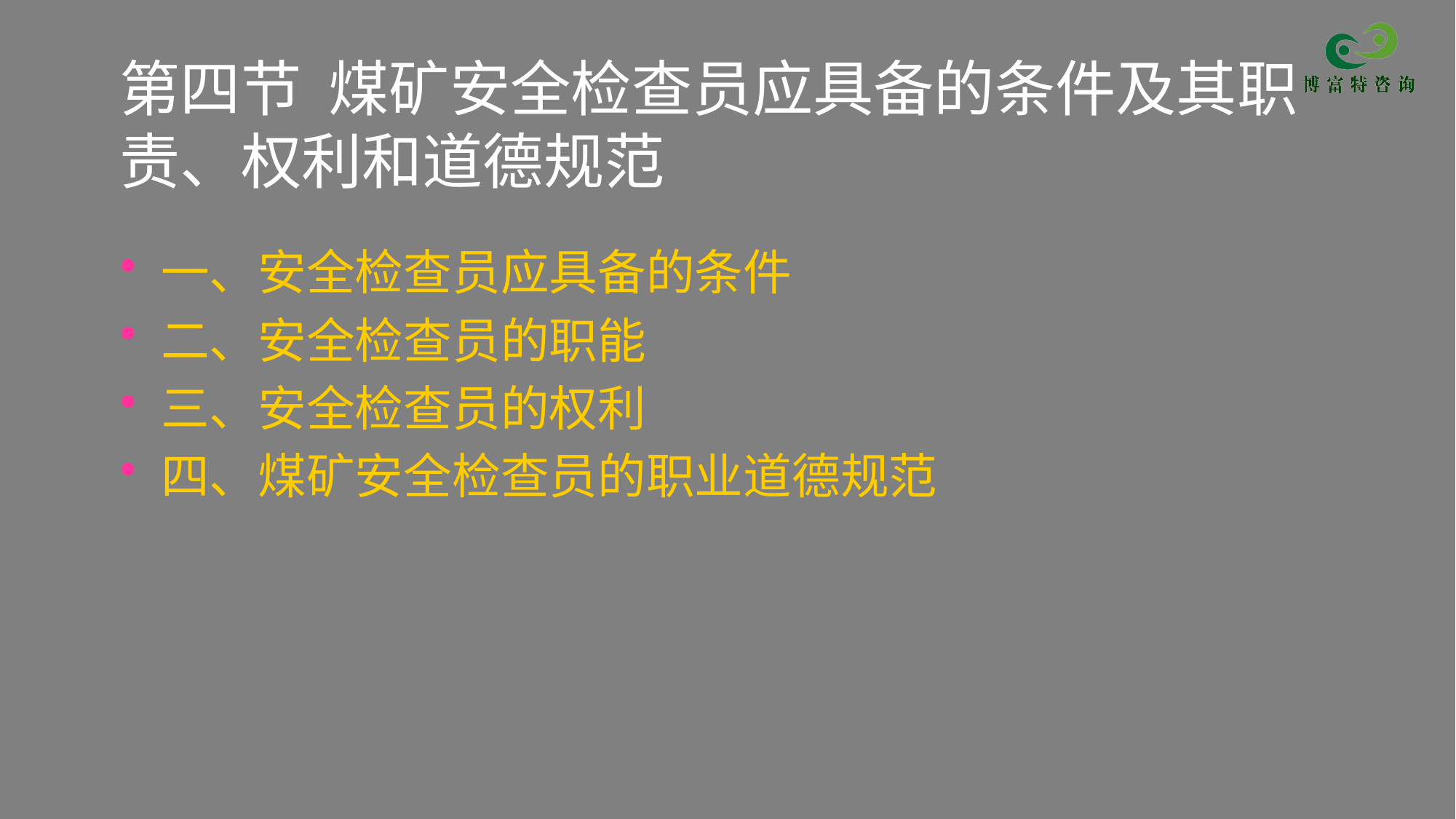

# 第四节  煤矿安全检查员应具备的条件及其职责、权利和道德规范
一、安全检查员应具备的条件
二、安全检查员的职能
三、安全检查员的权利
四、煤矿安全检查员的职业道德规范